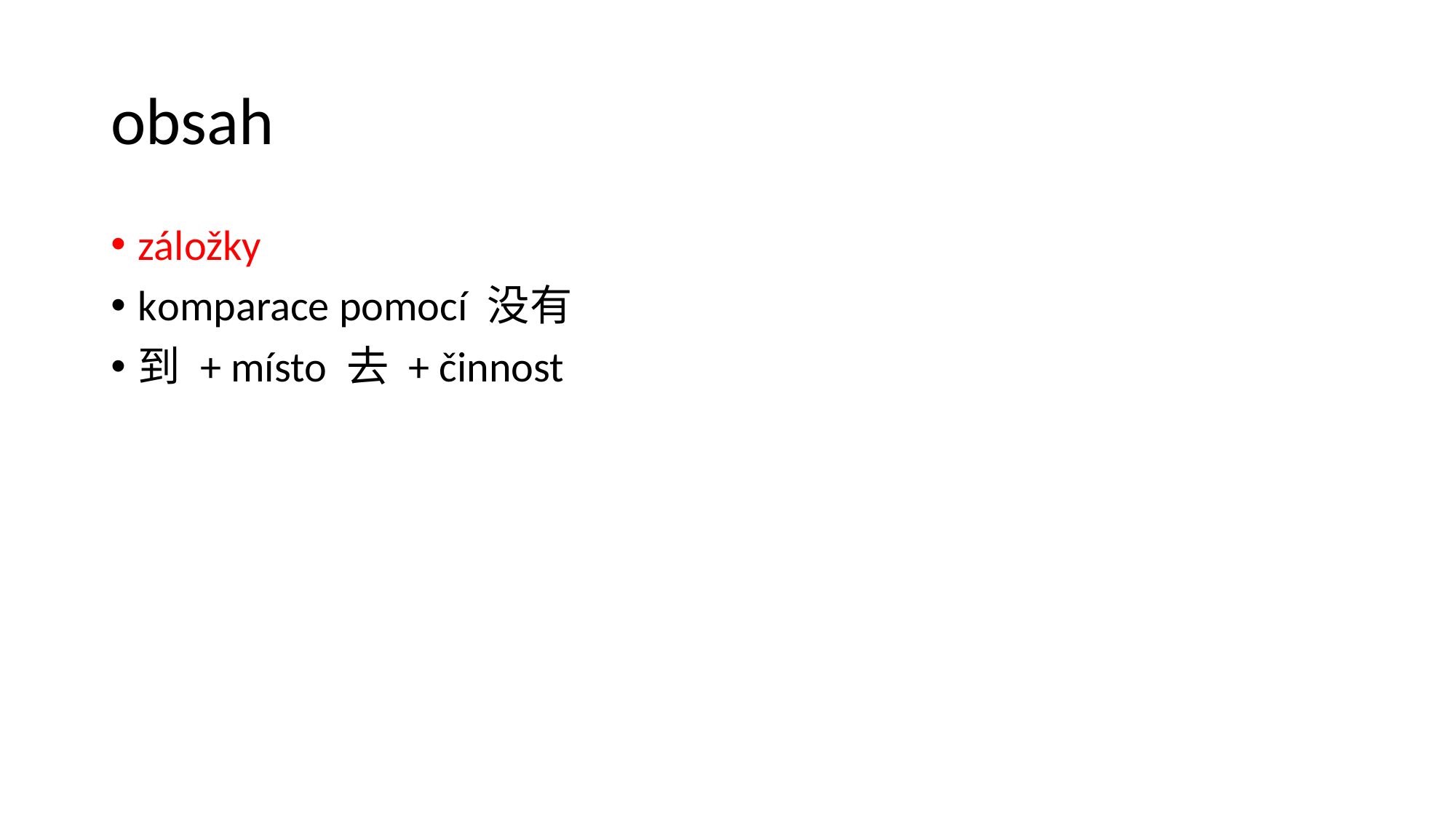

# obsah
záložky
komparace pomocí 没有
到 + místo 去 + činnost